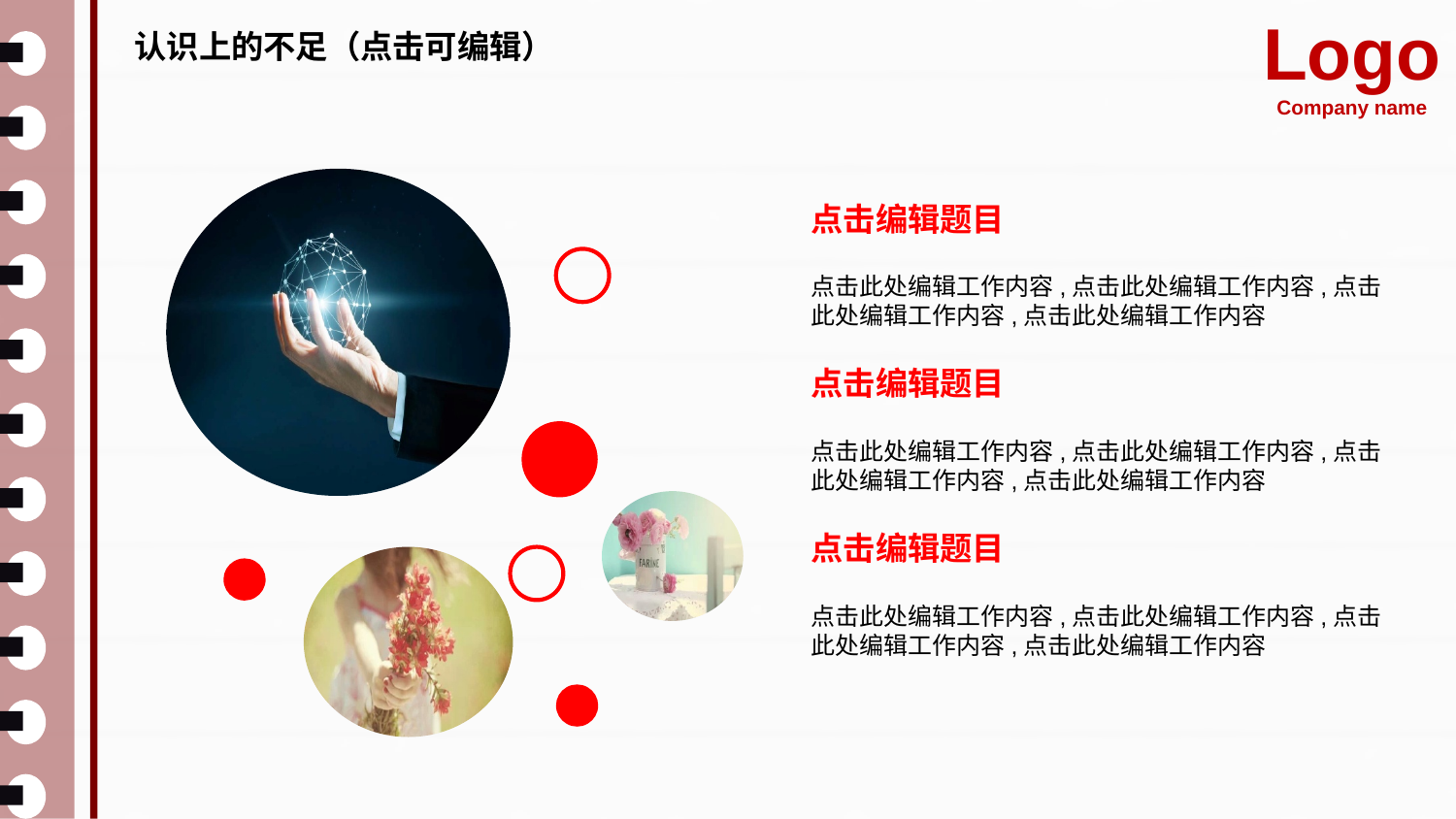

Logo
Company name
认识上的不足（点击可编辑）

点击编辑题目

点击此处编辑工作内容,点击此处编辑工作内容,点击此处编辑工作内容,点击此处编辑工作内容

点击编辑题目

点击此处编辑工作内容,点击此处编辑工作内容,点击此处编辑工作内容,点击此处编辑工作内容

点击编辑题目

点击此处编辑工作内容,点击此处编辑工作内容,点击此处编辑工作内容,点击此处编辑工作内容